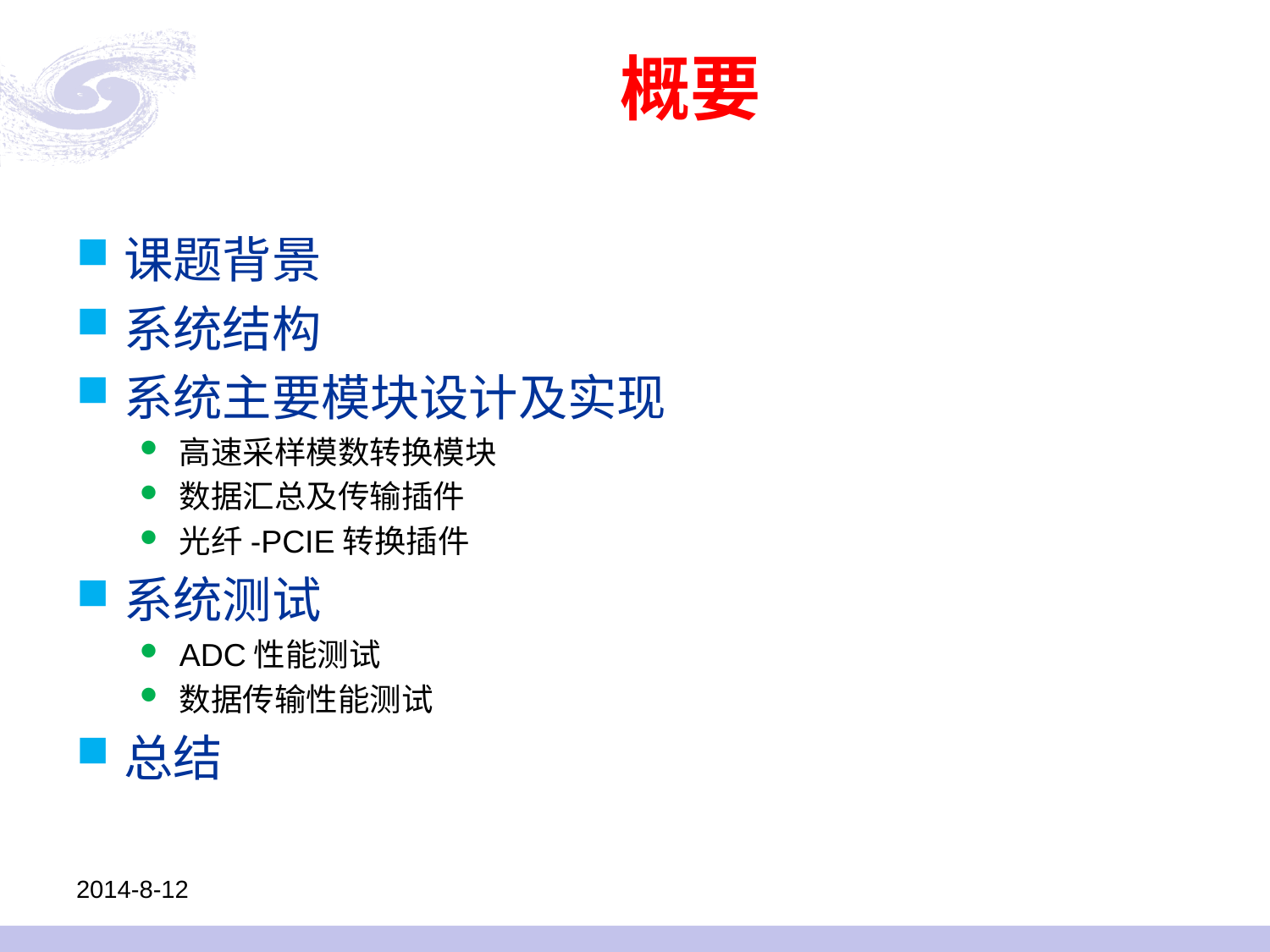

# 概要
课题背景
系统结构
系统主要模块设计及实现
高速采样模数转换模块
数据汇总及传输插件
光纤-PCIE转换插件
系统测试
ADC性能测试
数据传输性能测试
总结

2014-8-12